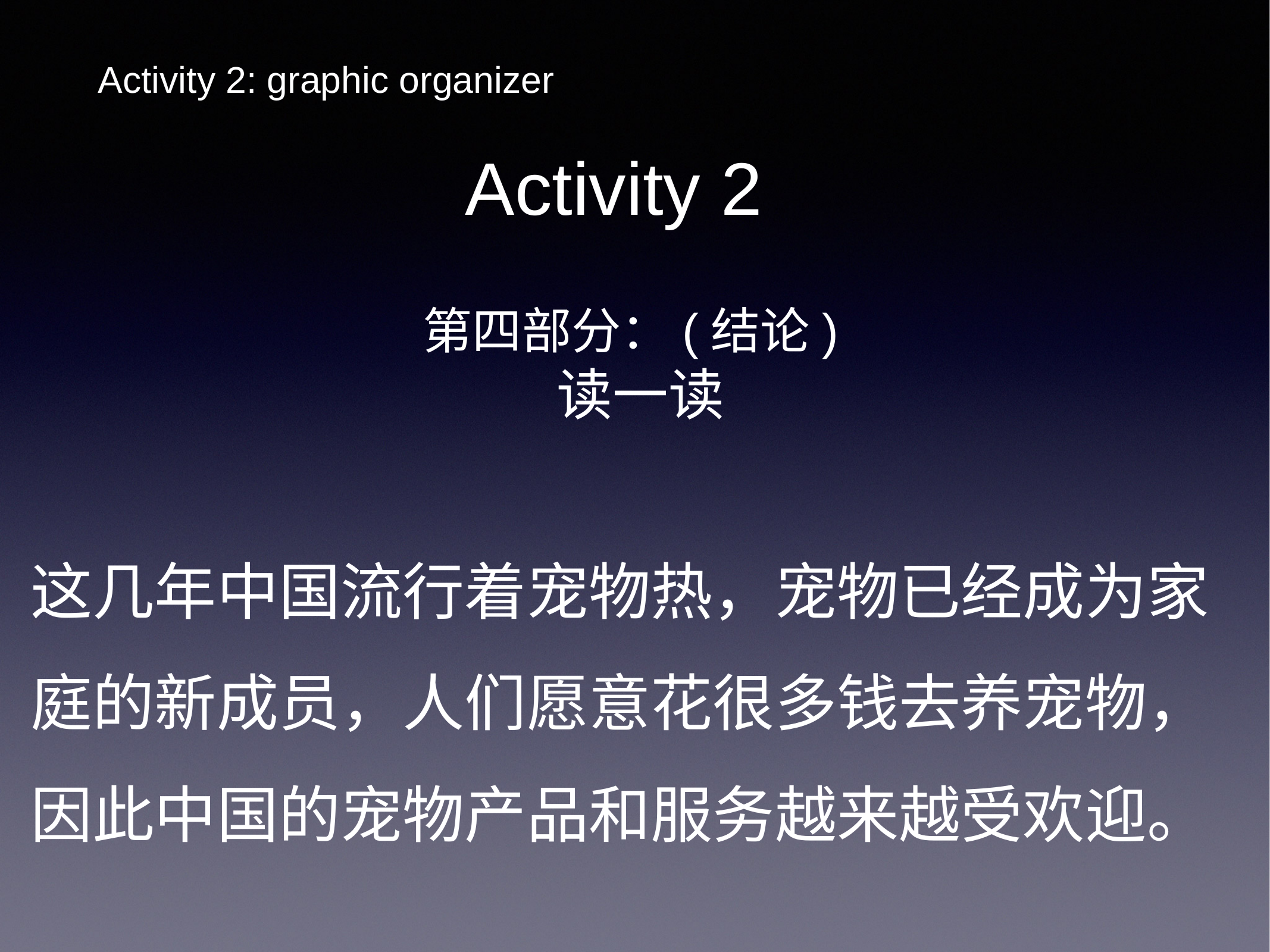

# Activity 2: graphic organizer

Activity 2
第四部分：(结论)
读一读

这几年中国流行着宠物热，宠物已经成为家庭的新成员，人们愿意花很多钱去养宠物，因此中国的宠物产品和服务越来越受欢迎。